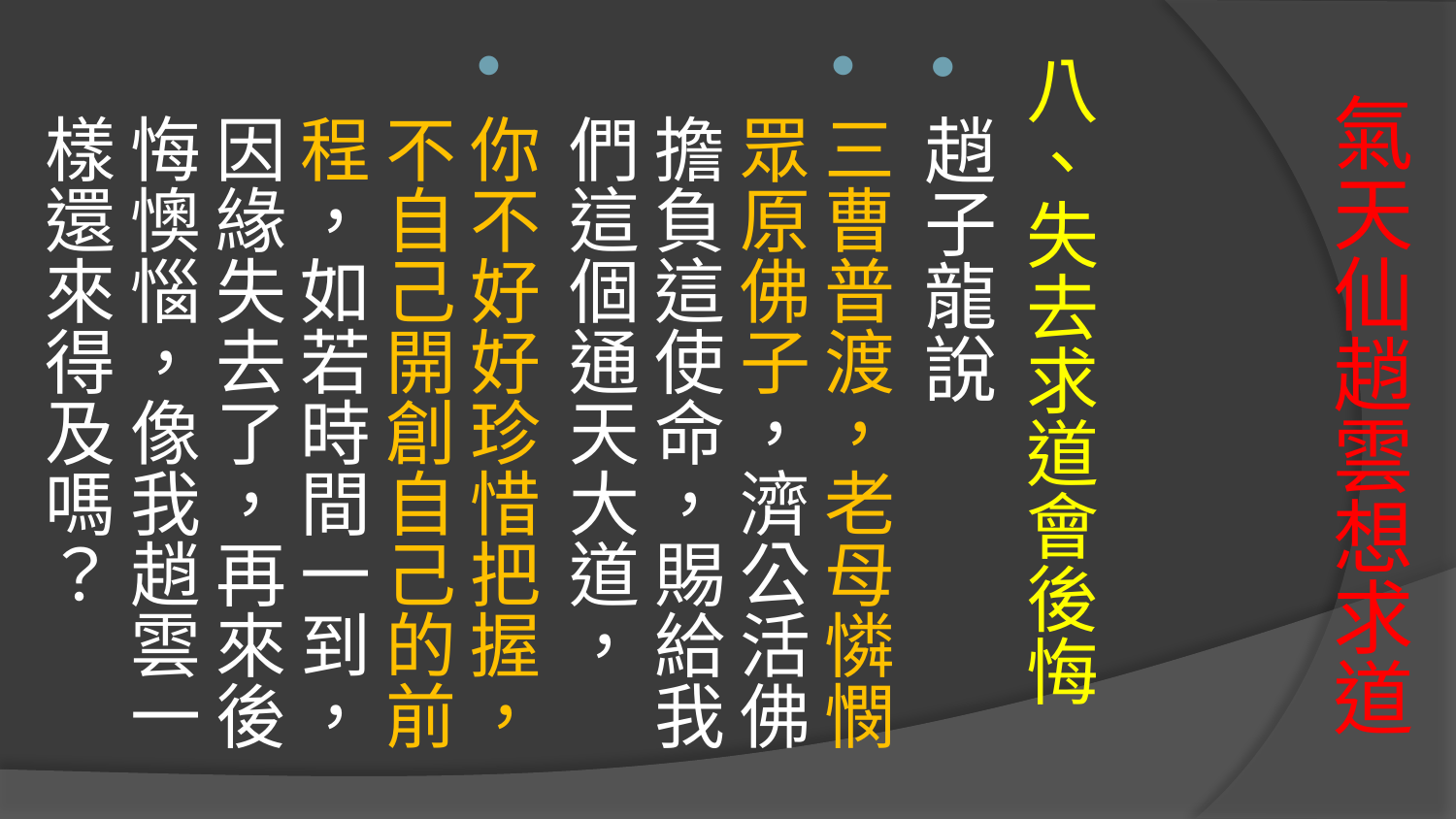

八、失去求道會後悔
趙子龍說
三曹普渡，老母憐憫眾原佛子，濟公活佛擔負這使命，賜給我們這個通天大道，
你不好好珍惜把握，不自己開創自己的前程，如若時間一到，因緣失去了，再來後悔懊惱，像我趙雲一樣還來得及嗎？
# 氣天仙趙雲想求道